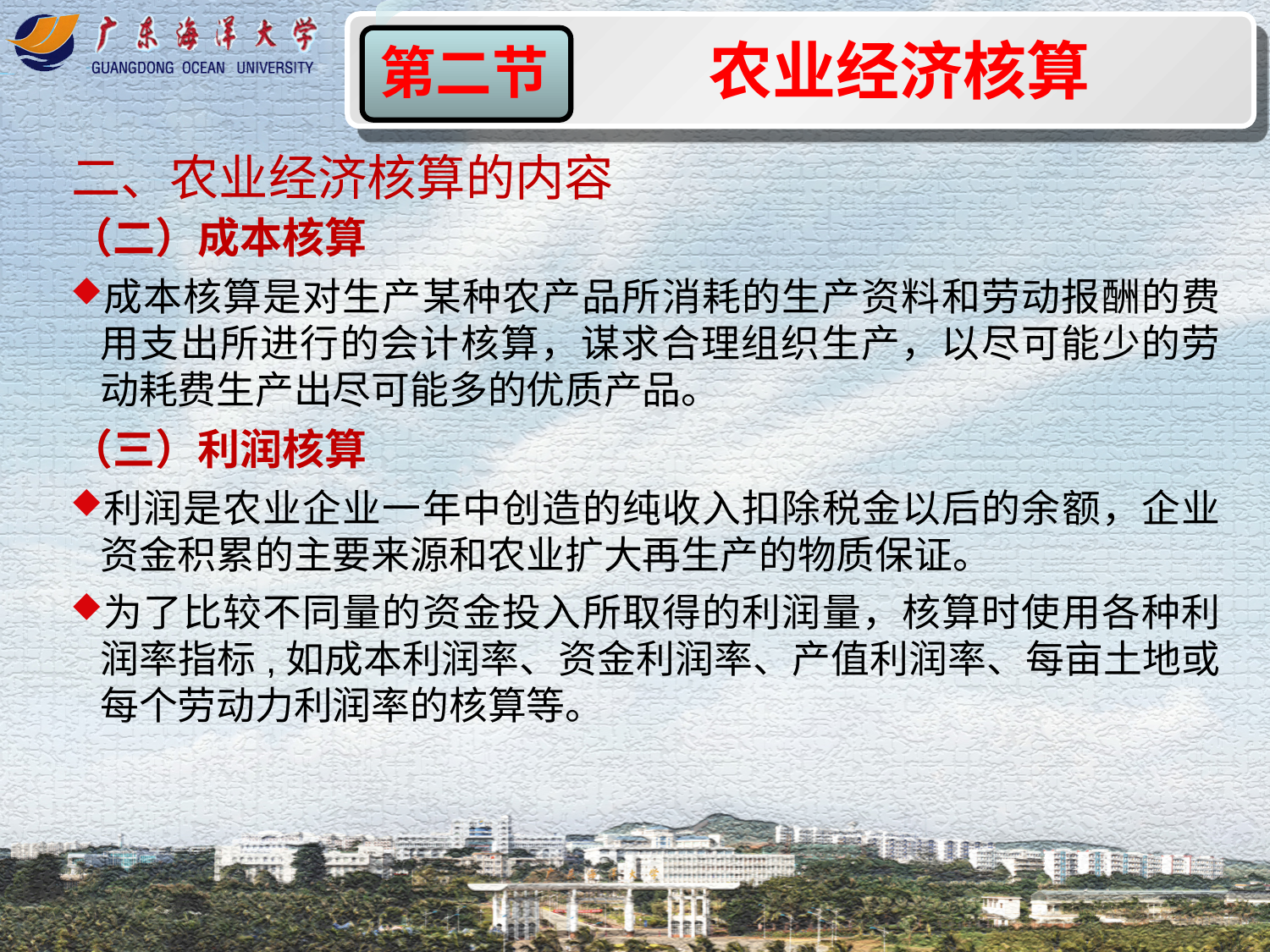

农业经济核算

第二节
二、农业经济核算的内容
（二）成本核算
成本核算是对生产某种农产品所消耗的生产资料和劳动报酬的费用支出所进行的会计核算，谋求合理组织生产，以尽可能少的劳动耗费生产出尽可能多的优质产品。
（三）利润核算
利润是农业企业一年中创造的纯收入扣除税金以后的余额，企业资金积累的主要来源和农业扩大再生产的物质保证。
为了比较不同量的资金投入所取得的利润量，核算时使用各种利润率指标,如成本利润率、资金利润率、产值利润率、每亩土地或每个劳动力利润率的核算等。